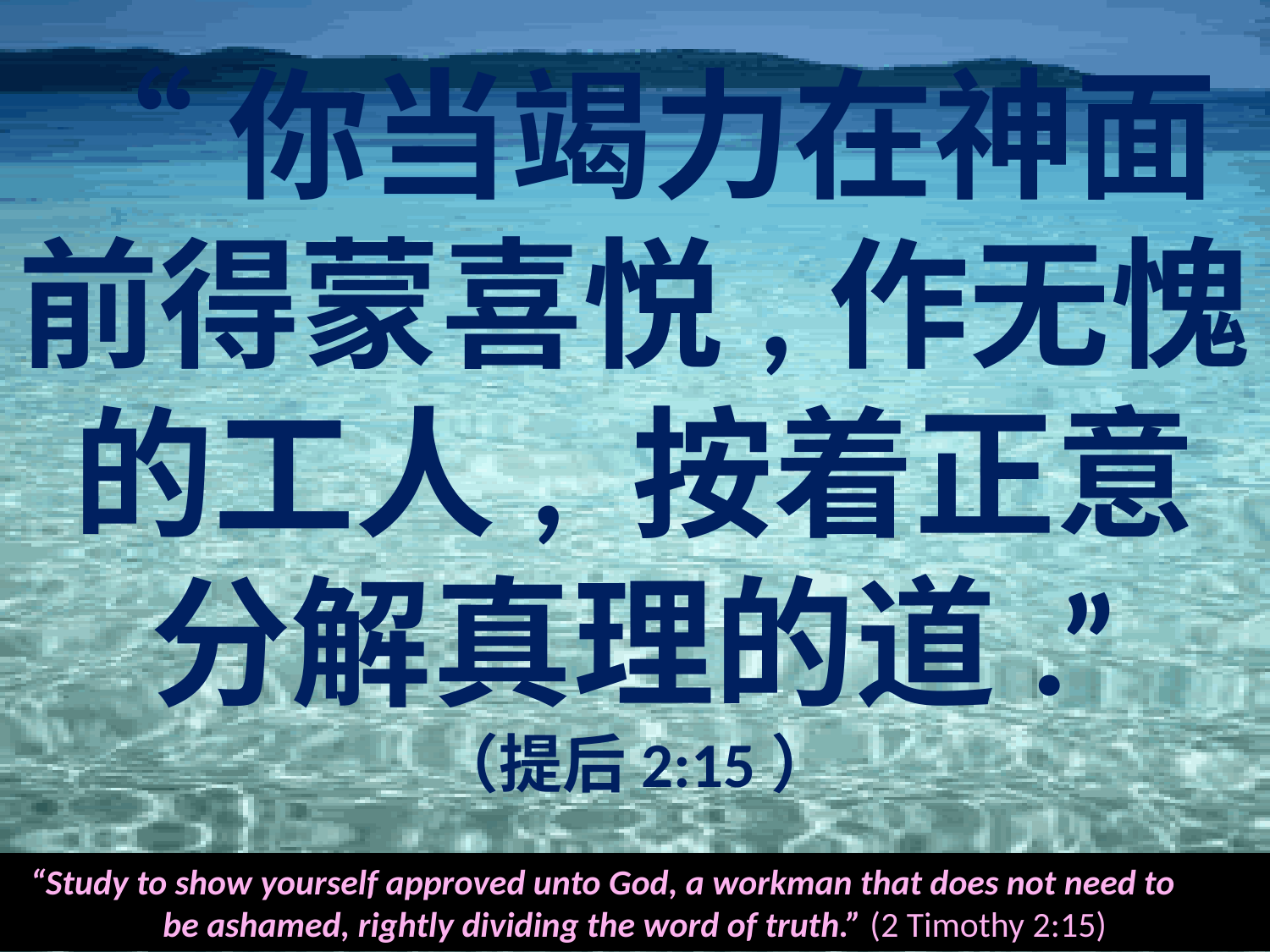

# “你当竭力在神面前得蒙喜悦,作无愧的工人, 按着正意分解真理的道.” （提后2:15）
“Study to show yourself approved unto God, a workman that does not need to         be ashamed, rightly dividing the word of truth.” (2 Timothy 2:15)